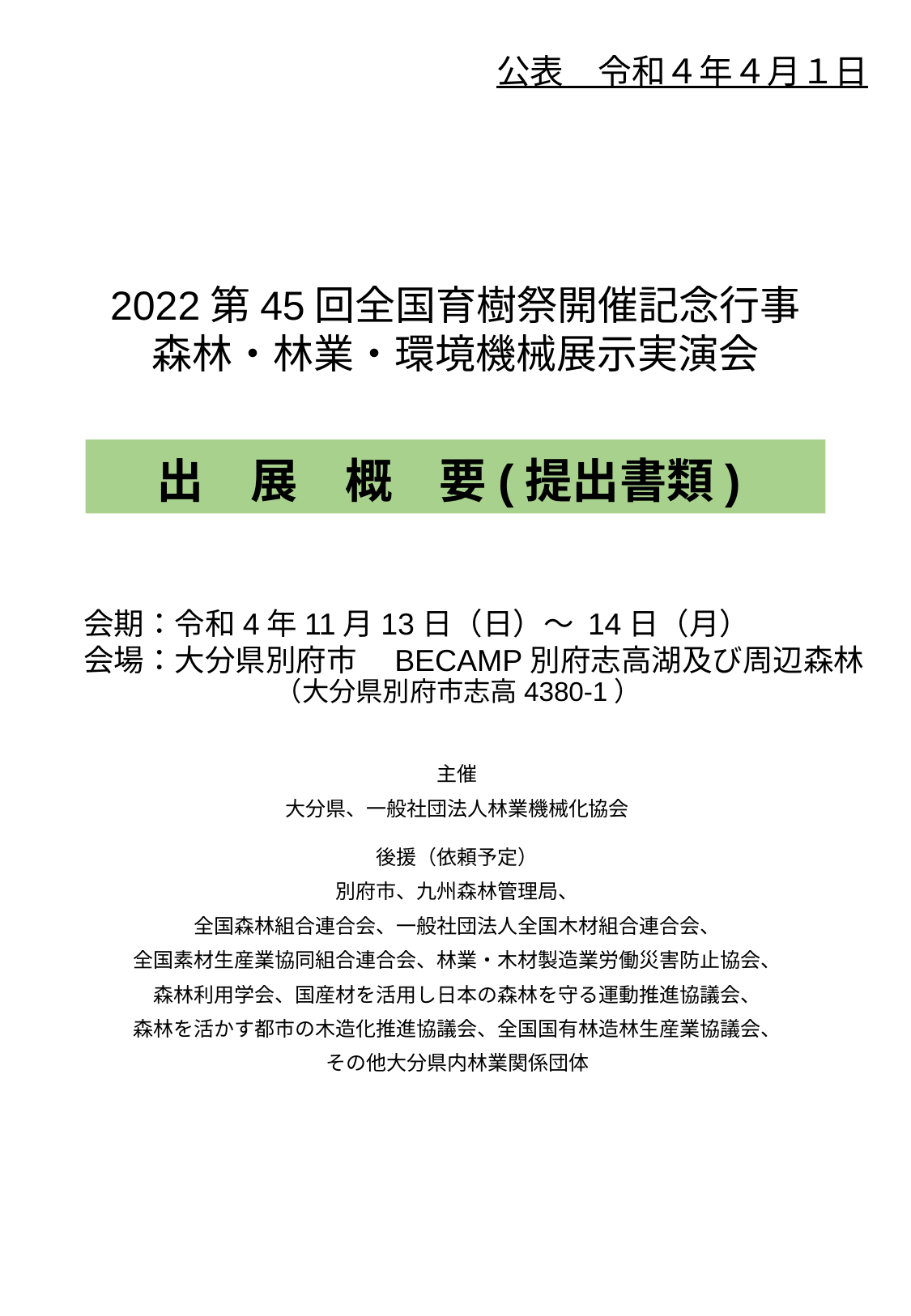

公表　令和４年４月１日
2022第45回全国育樹祭開催記念行事
森林・林業・環境機械展示実演会
出　展　概　要(提出書類)
会期：令和4年11月13日（日）～ 14日（月）
会場：大分県別府市　BECAMP別府志高湖及び周辺森林
　　  　　 　（大分県別府市志高4380-1）
主催
大分県、一般社団法人林業機械化協会

後援（依頼予定）
別府市、九州森林管理局、
全国森林組合連合会、一般社団法人全国木材組合連合会、
全国素材生産業協同組合連合会、林業・木材製造業労働災害防止協会、
森林利用学会、国産材を活用し日本の森林を守る運動推進協議会、
森林を活かす都市の木造化推進協議会、全国国有林造林生産業協議会、
その他大分県内林業関係団体